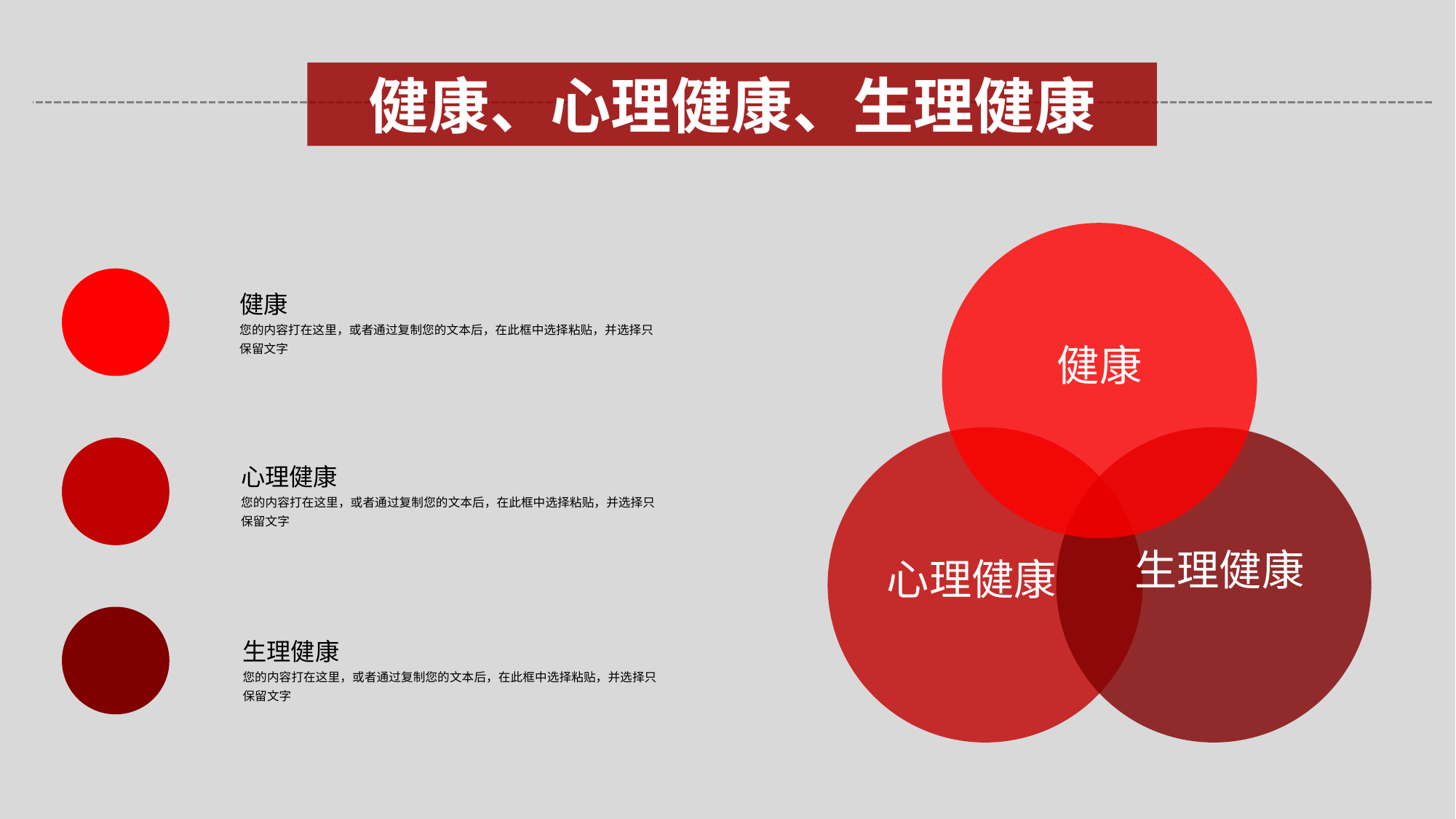

健康、心理健康、生理健康

健康

生理健康
心理健康

健康
您的内容打在这里，或者通过复制您的文本后，在此框中选择粘贴，并选择只保留文字

心理健康
您的内容打在这里，或者通过复制您的文本后，在此框中选择粘贴，并选择只保留文字

生理健康
您的内容打在这里，或者通过复制您的文本后，在此框中选择粘贴，并选择只保留文字